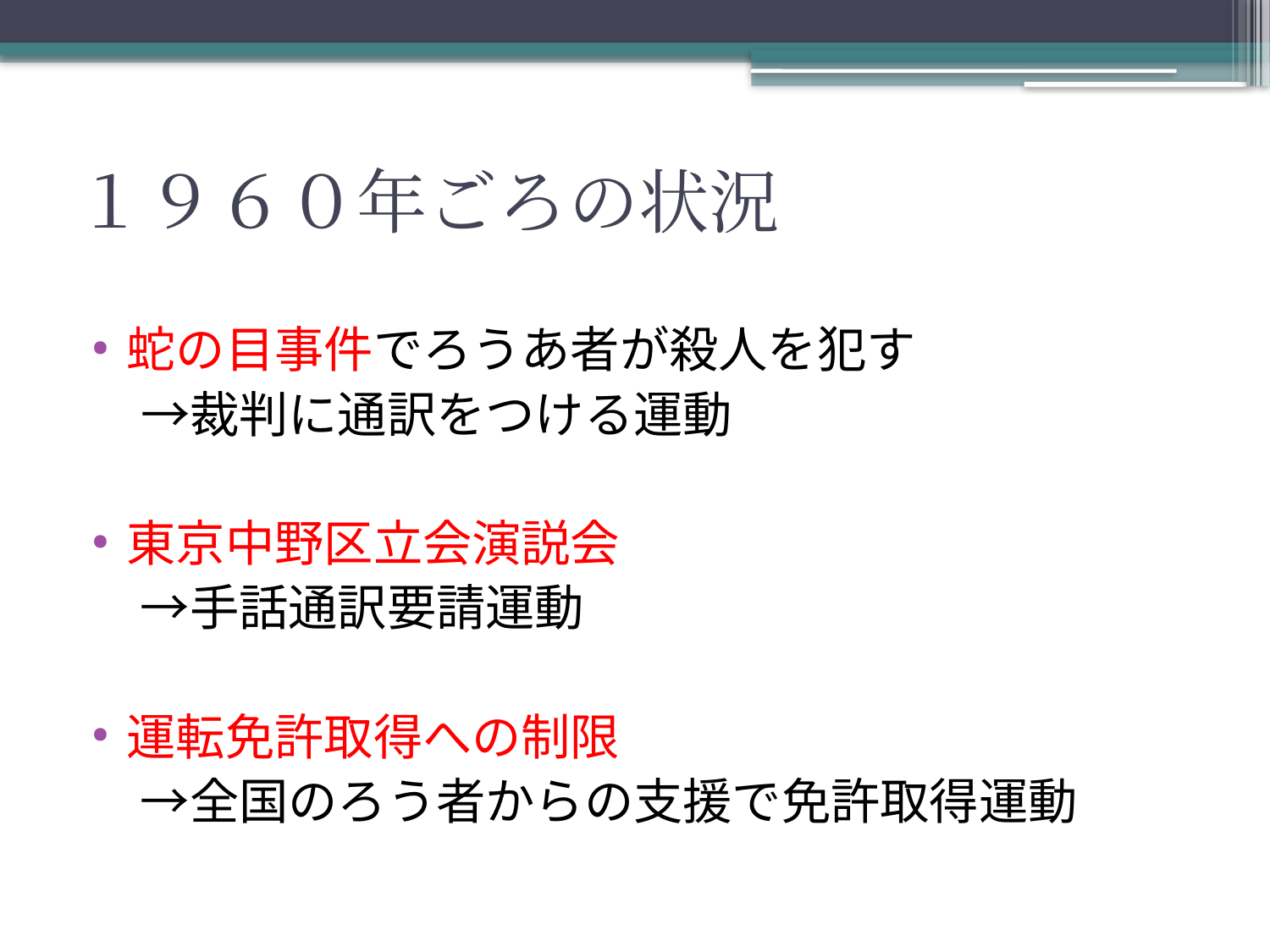

# １９６０年ごろの状況
蛇の目事件でろうあ者が殺人を犯す
　→裁判に通訳をつける運動

東京中野区立会演説会
　→手話通訳要請運動

運転免許取得への制限
　→全国のろう者からの支援で免許取得運動